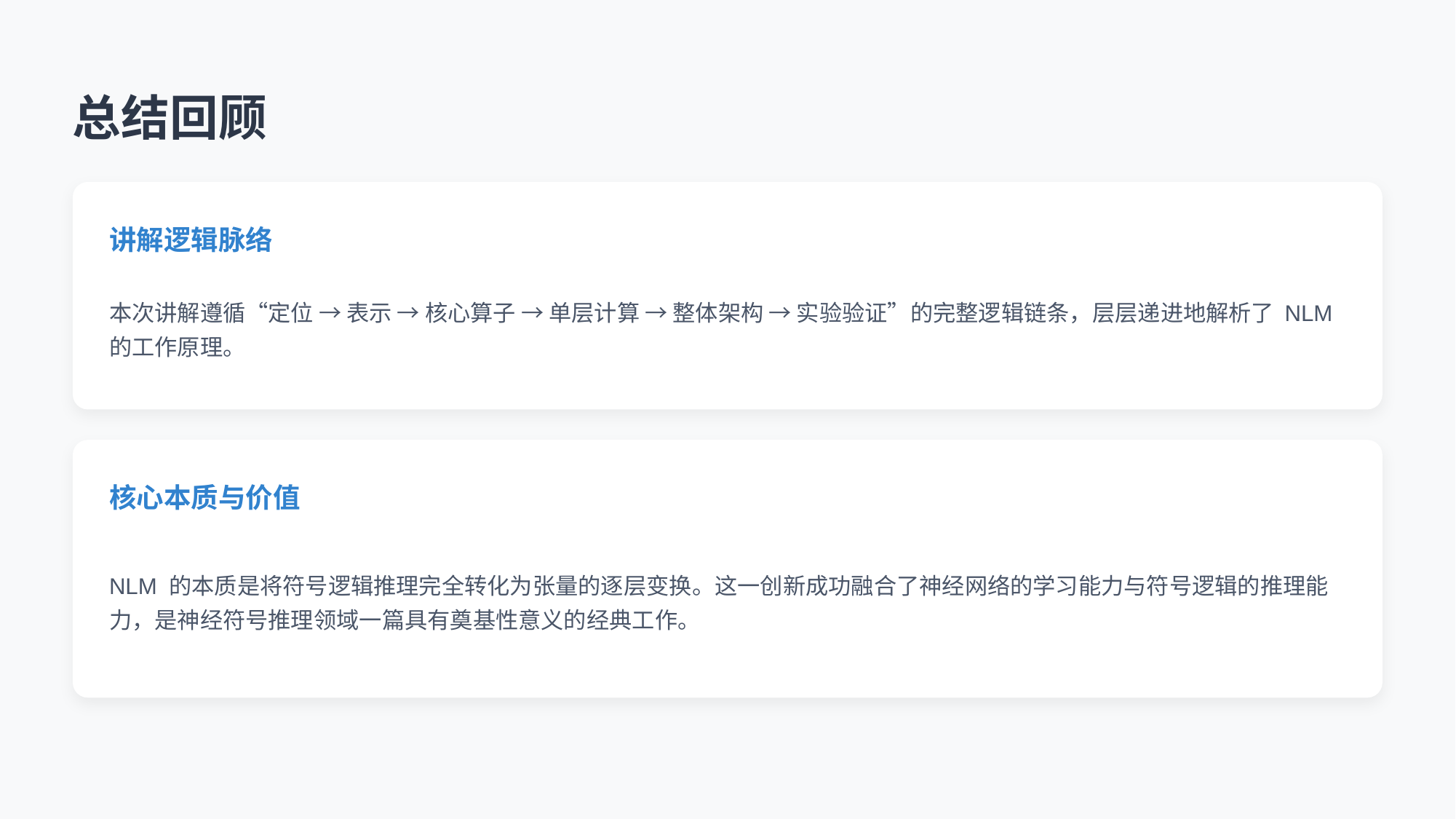

总结回顾

讲解逻辑脉络
本次讲解遵循“定位 → 表示 → 核心算子 → 单层计算 → 整体架构 → 实验验证”的完整逻辑链条，层层递进地解析了 NLM 的工作原理。

核心本质与价值
NLM 的本质是将符号逻辑推理完全转化为张量的逐层变换。这一创新成功融合了神经网络的学习能力与符号逻辑的推理能力，是神经符号推理领域一篇具有奠基性意义的经典工作。